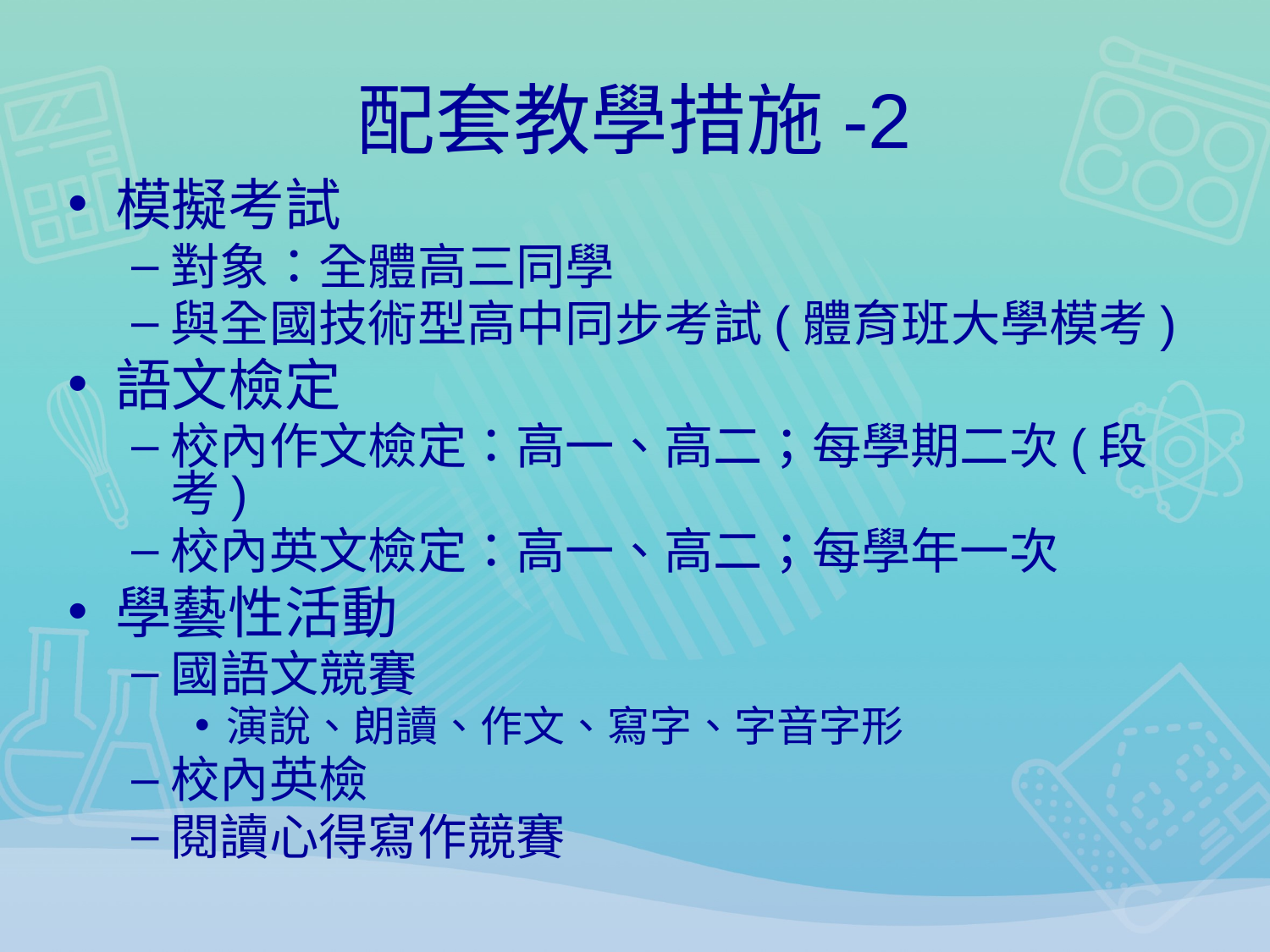

# 配套教學措施-2
模擬考試
對象：全體高三同學
與全國技術型高中同步考試(體育班大學模考)
語文檢定
校內作文檢定：高一、高二；每學期二次(段考)
校內英文檢定：高一、高二；每學年一次
學藝性活動
國語文競賽
演說、朗讀、作文、寫字、字音字形
校內英檢
閱讀心得寫作競賽